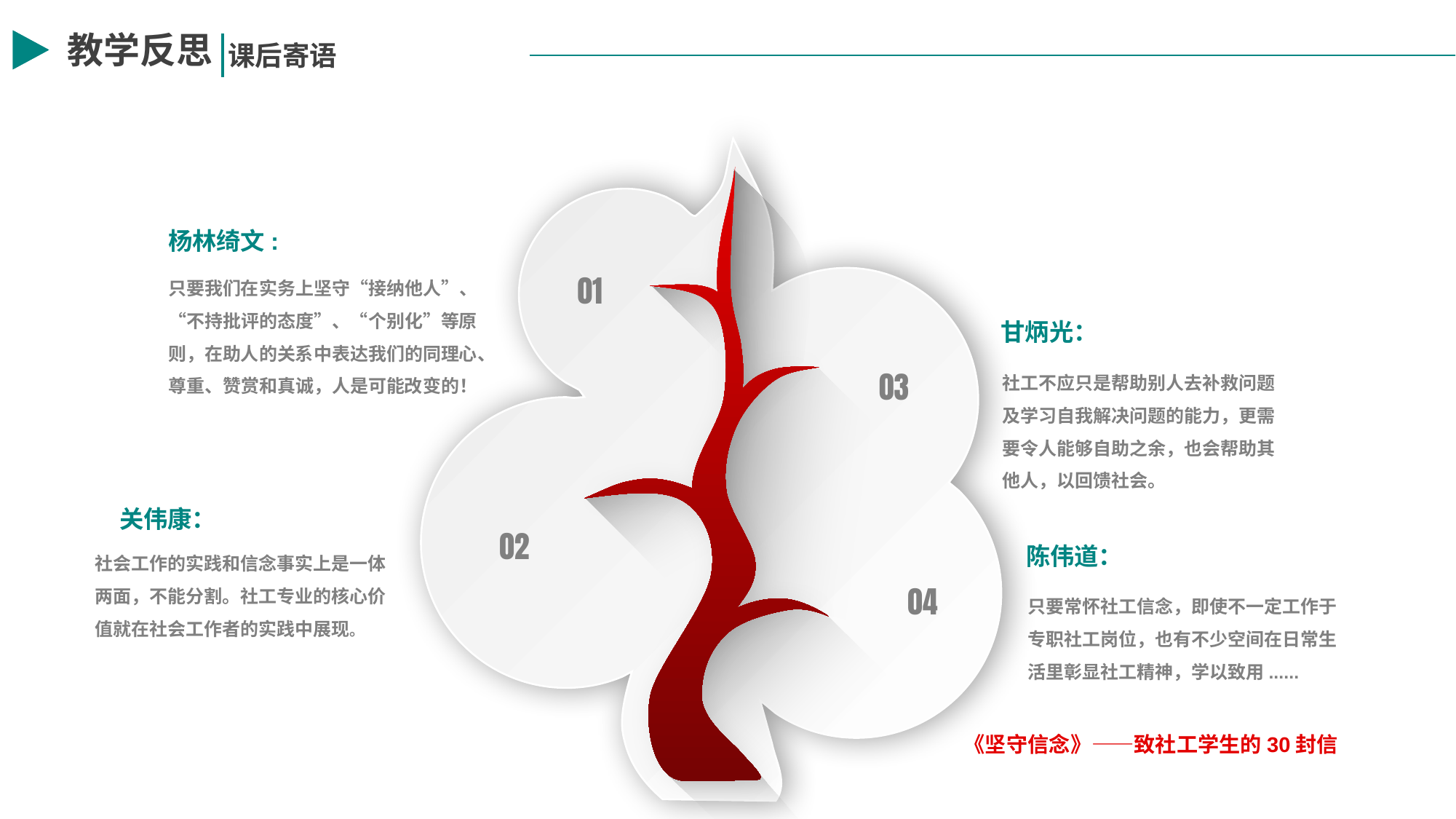

教学反思

课后寄语

杨林绮文:
只要我们在实务上坚守“接纳他人”、“不持批评的态度”、“个别化”等原则，在助人的关系中表达我们的同理心、尊重、赞赏和真诚，人是可能改变的！
 01
甘炳光：
社工不应只是帮助别人去补救问题及学习自我解决问题的能力，更需要令人能够自助之余，也会帮助其他人，以回馈社会。
 03
关伟康：
社会工作的实践和信念事实上是一体两面，不能分割。社工专业的核心价值就在社会工作者的实践中展现。
 02
陈伟道：
只要常怀社工信念，即使不一定工作于专职社工岗位，也有不少空间在日常生活里彰显社工精神，学以致用......
04
《坚守信念》——致社工学生的30封信